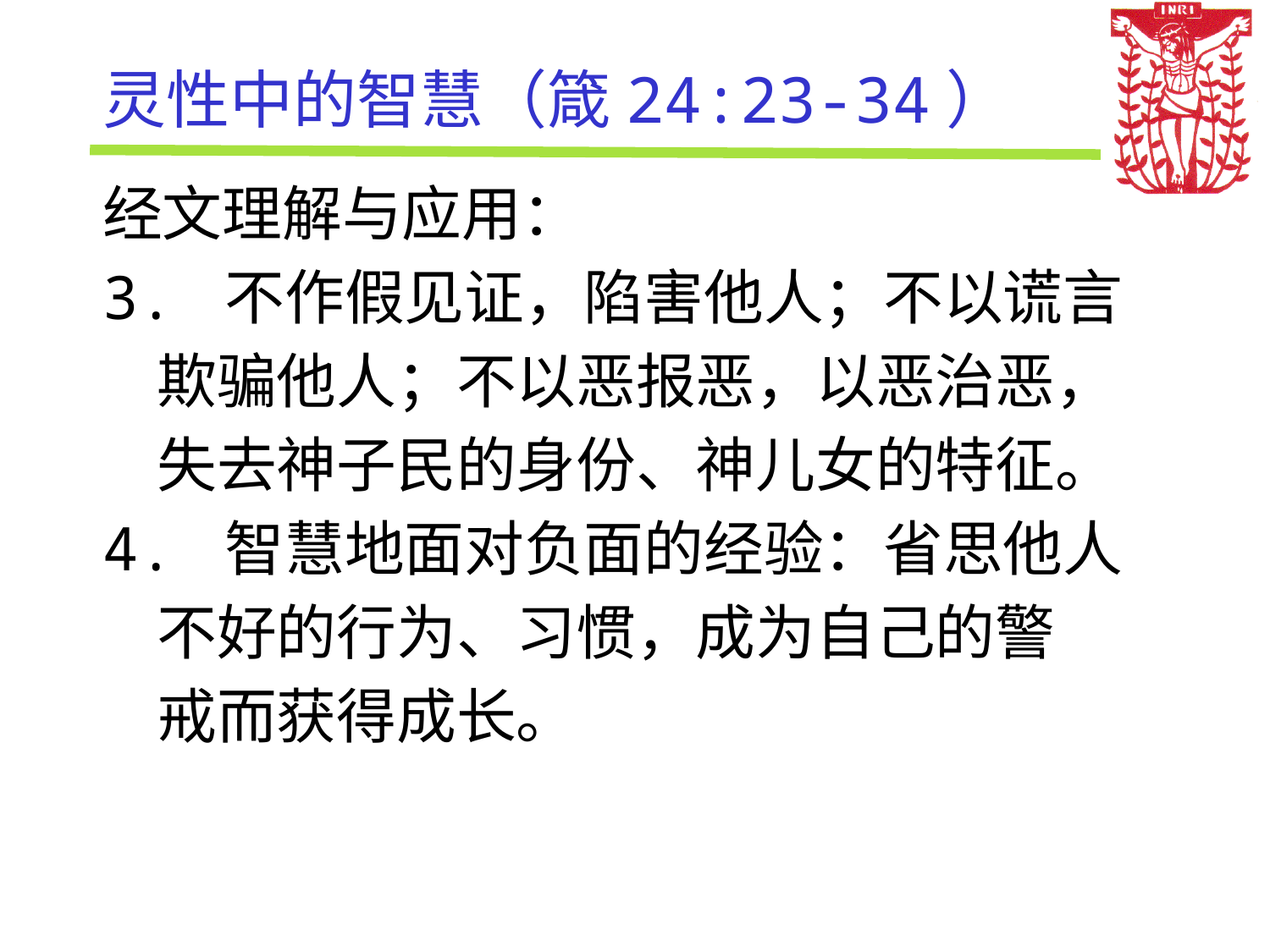

# 灵性中的智慧（箴24:23-34）
经文理解与应用：
3. 不作假见证，陷害他人；不以谎言
   欺骗他人；不以恶报恶，以恶治恶，
   失去神子民的身份、神儿女的特征。
4. 智慧地面对负面的经验：省思他人
   不好的行为、习惯，成为自己的警
   戒而获得成长。